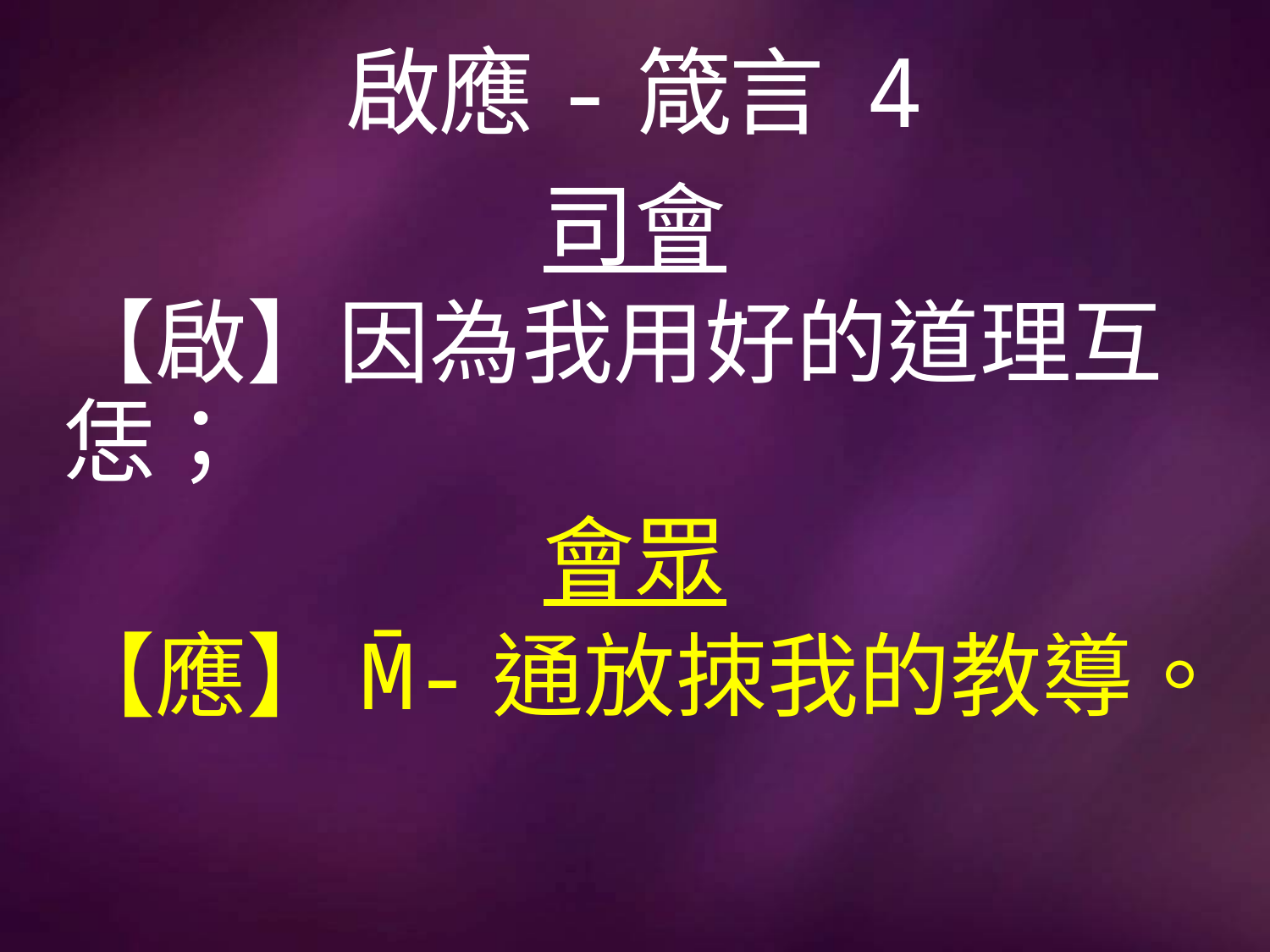

# 啟應-箴言 4
司會
【啟】因為我用好的道理互恁；
會眾
【應】M̄-通放拺我的教導。